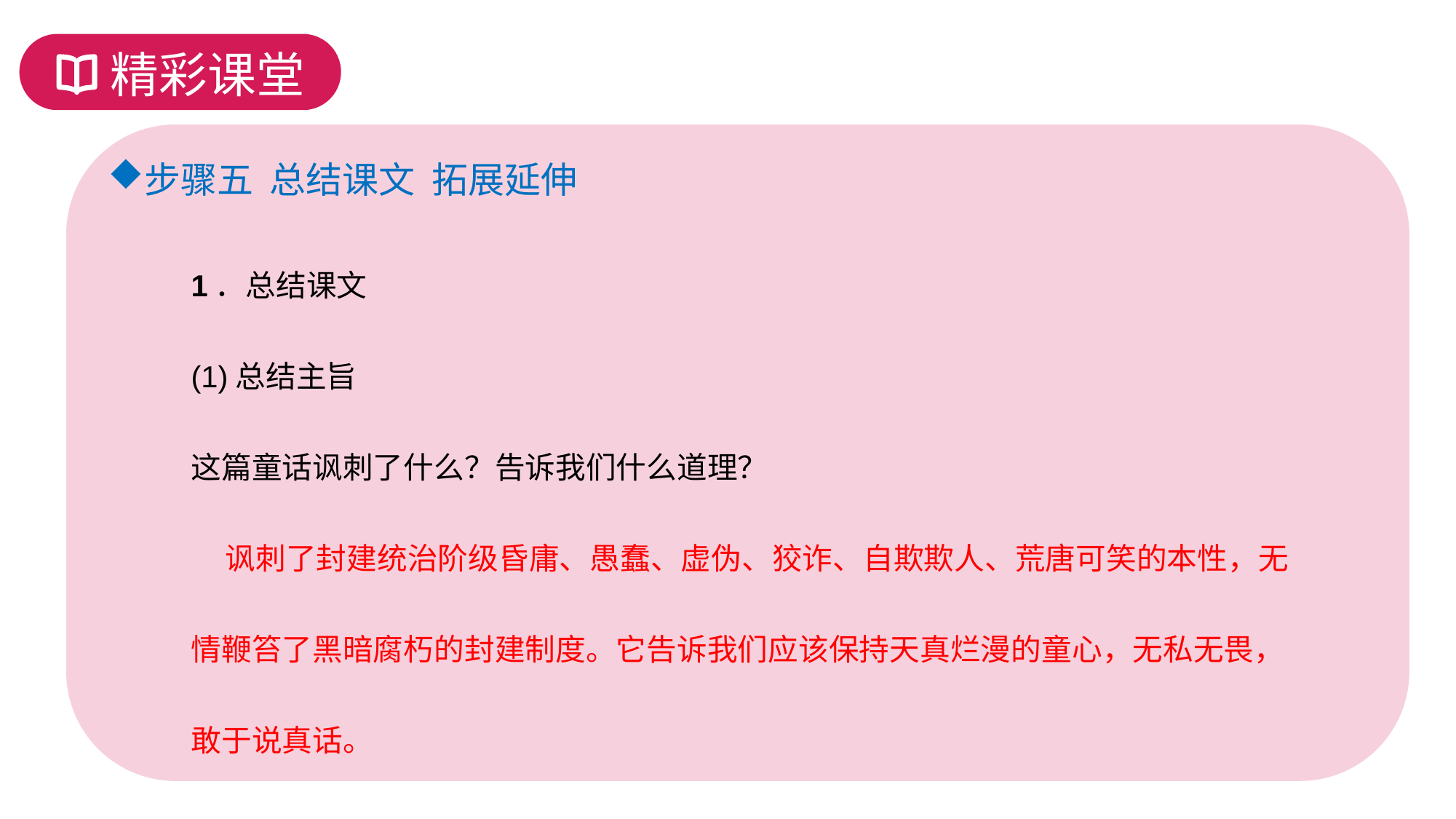

精彩课堂

步骤五  总结课文  拓展延伸
1．总结课文
(1)总结主旨
这篇童话讽刺了什么？告诉我们什么道理？
    讽刺了封建统治阶级昏庸、愚蠢、虚伪、狡诈、自欺欺人、荒唐可笑的本性，无情鞭笞了黑暗腐朽的封建制度。它告诉我们应该保持天真烂漫的童心，无私无畏，敢于说真话。